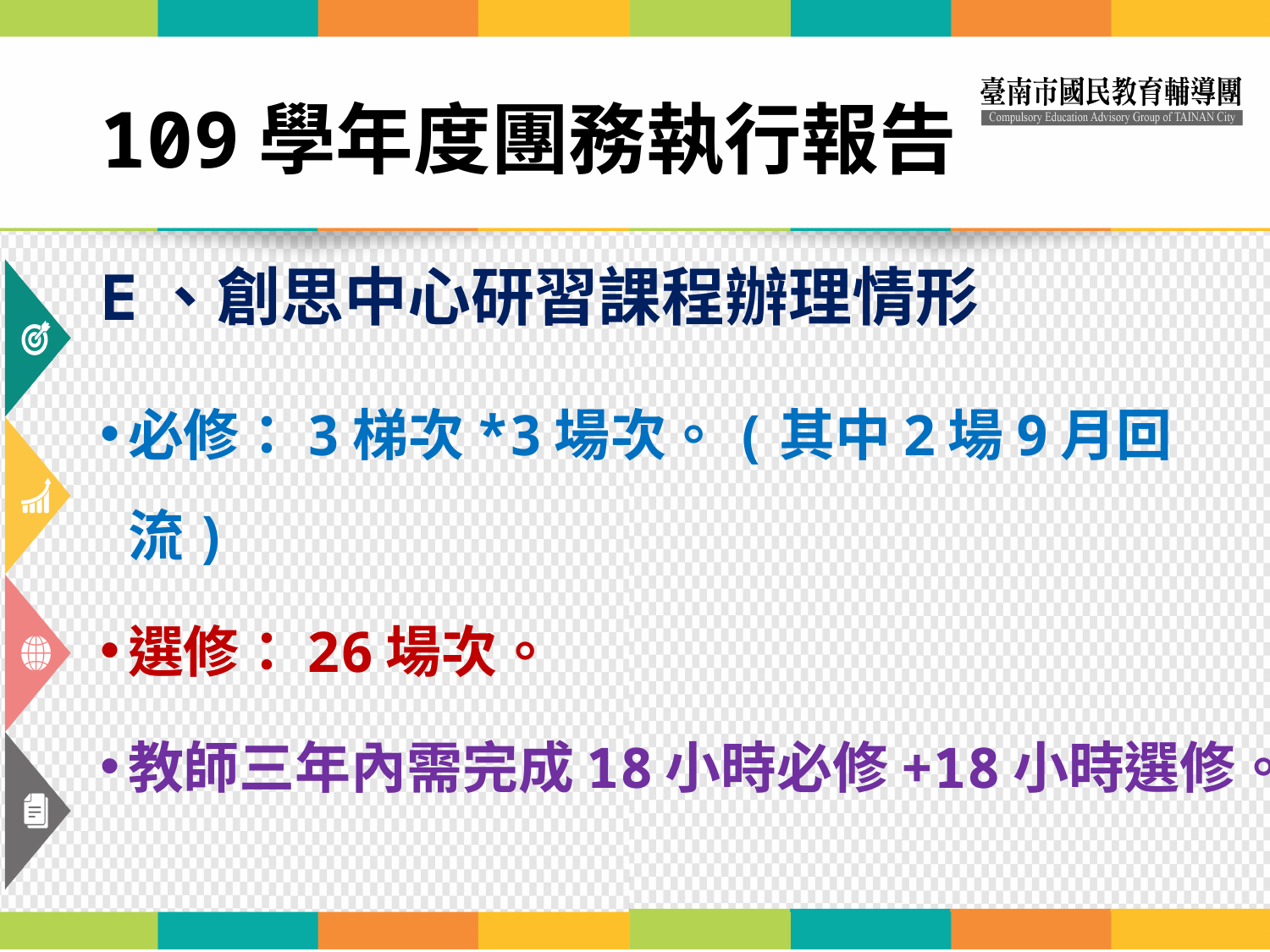

# 109學年度團務執行報告
E、創思中心研習課程辦理情形
必修：3梯次*3場次。(其中2場9月回流)
選修：26場次。
教師三年內需完成18小時必修+18小時選修。